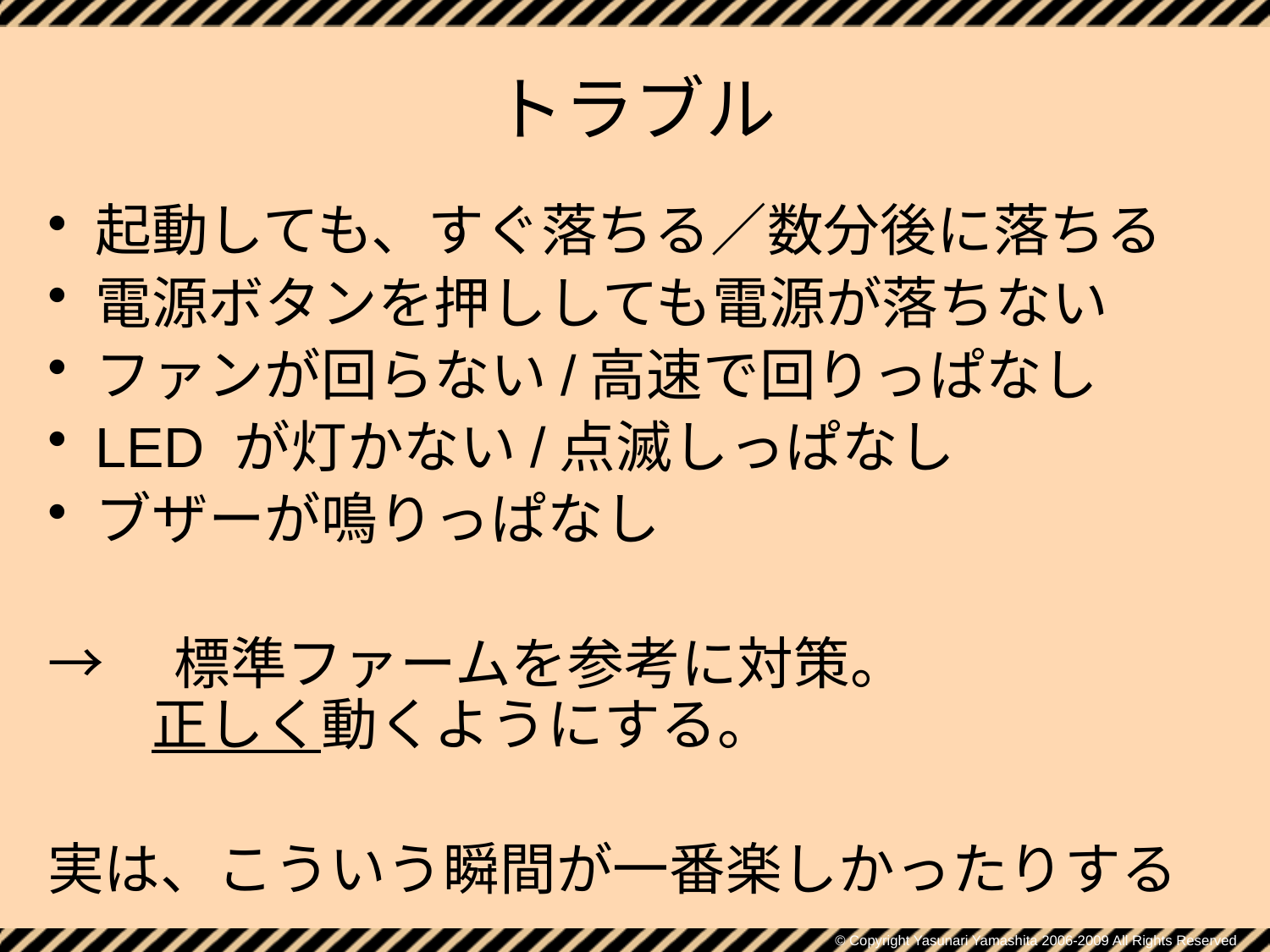

# トラブル
起動しても、すぐ落ちる／数分後に落ちる
電源ボタンを押ししても電源が落ちない
ファンが回らない/高速で回りっぱなし
LED が灯かない/点滅しっぱなし
ブザーが鳴りっぱなし

→　標準ファームを参考に対策。
　正しく動くようにする。

実は、こういう瞬間が一番楽しかったりする